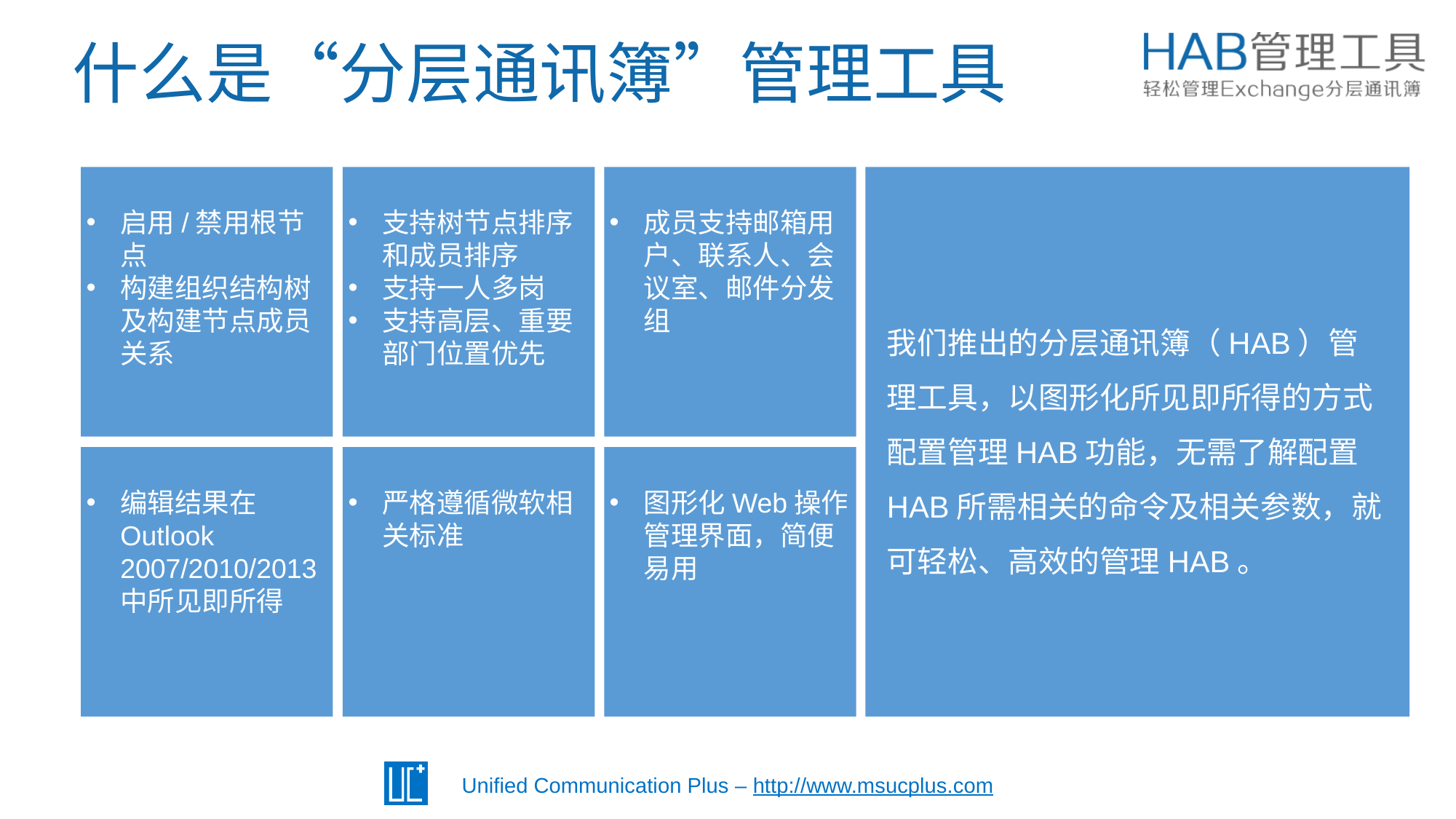

什么是“分层通讯簿”管理工具
我们推出的分层通讯簿（HAB）管理工具，以图形化所见即所得的方式配置管理HAB功能，无需了解配置HAB所需相关的命令及相关参数，就可轻松、高效的管理HAB。

启用/禁用根节点
构建组织结构树及构建节点成员关系

支持树节点排序和成员排序
支持一人多岗
支持高层、重要部门位置优先

成员支持邮箱用户、联系人、会议室、邮件分发组

编辑结果在Outlook 2007/2010/2013中所见即所得

严格遵循微软相关标准

图形化Web操作管理界面，简便易用